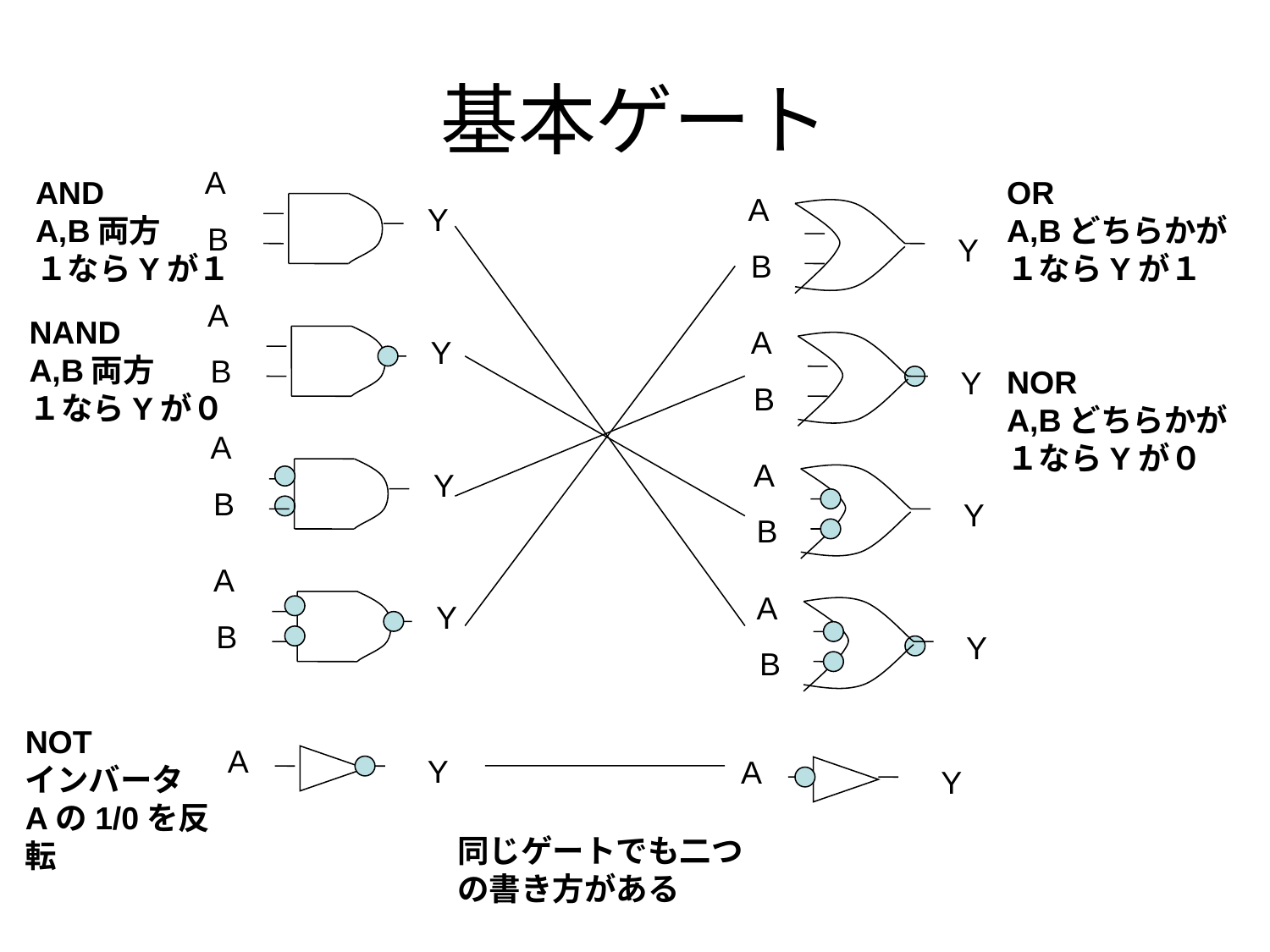

# 基本ゲート
A
AND
A,B両方
１ならYが１
OR
A,Bどちらかが
１ならYが１
A

Y

B

Y

B

A
NAND
A,B両方
１ならYが０
A

Y

B

NOR
A,Bどちらかが
１ならYが０
Y

B

A
A

Y

B

Y

B

A
A

Y

B

Y

B

NOT
インバータ
Aの1/0を反転
A

Y
A

Y

同じゲートでも二つの書き方がある